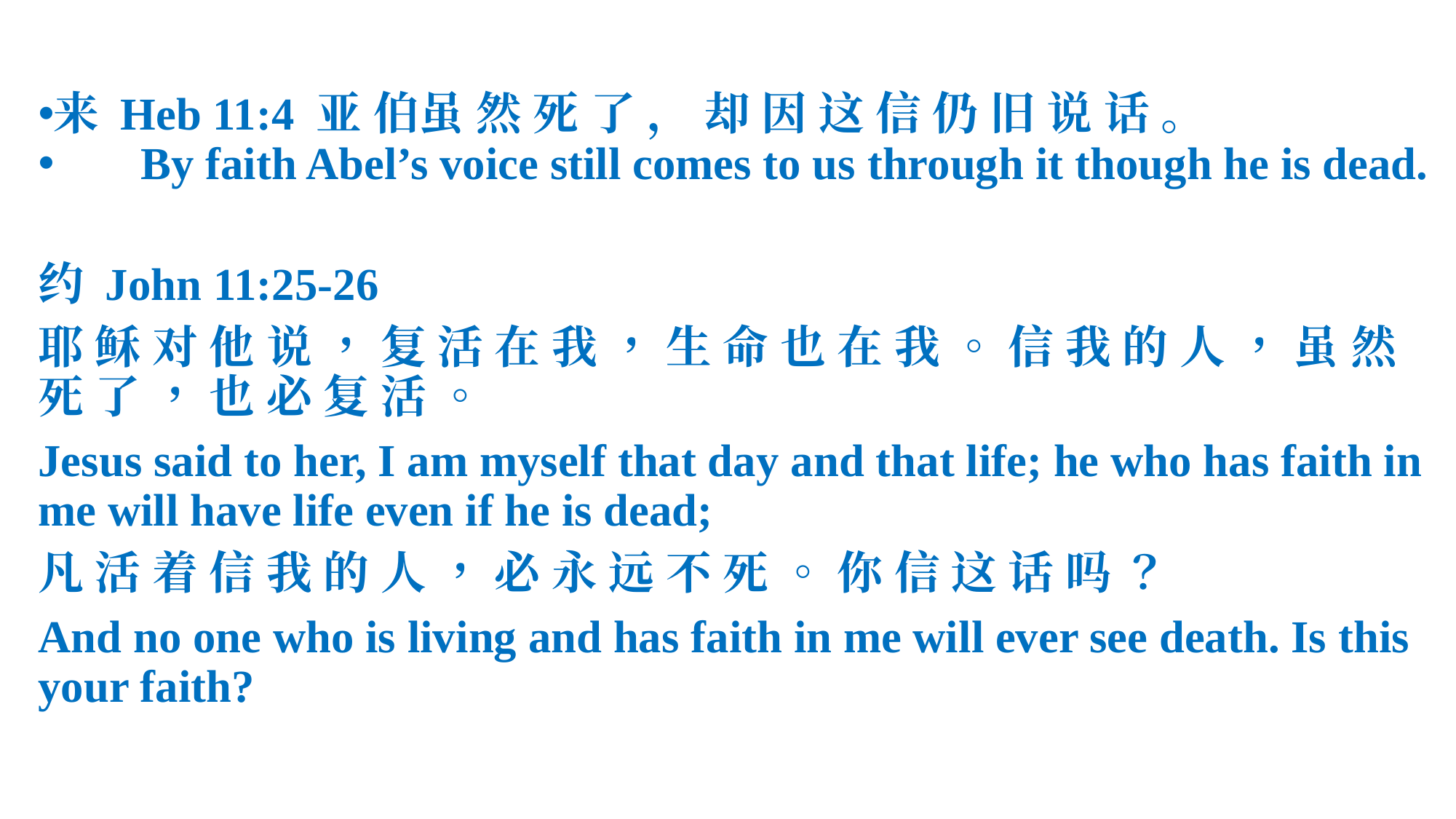

来 Heb 11:4 亚 伯虽 然 死 了 ， 却 因 这 信 仍 旧 说 话 。
   	By faith Abel’s voice still comes to us through it though he is dead.

约 John 11:25-26
耶 稣 对 他 说 ， 复 活 在 我 ， 生 命 也 在 我 。 信 我 的 人 ， 虽 然 死 了 ， 也 必 复 活 。
Jesus said to her, I am myself that day and that life; he who has faith in me will have life even if he is dead;
凡 活 着 信 我 的 人 ， 必 永 远 不 死 。 你 信 这 话 吗 ？
And no one who is living and has faith in me will ever see death. Is this your faith?